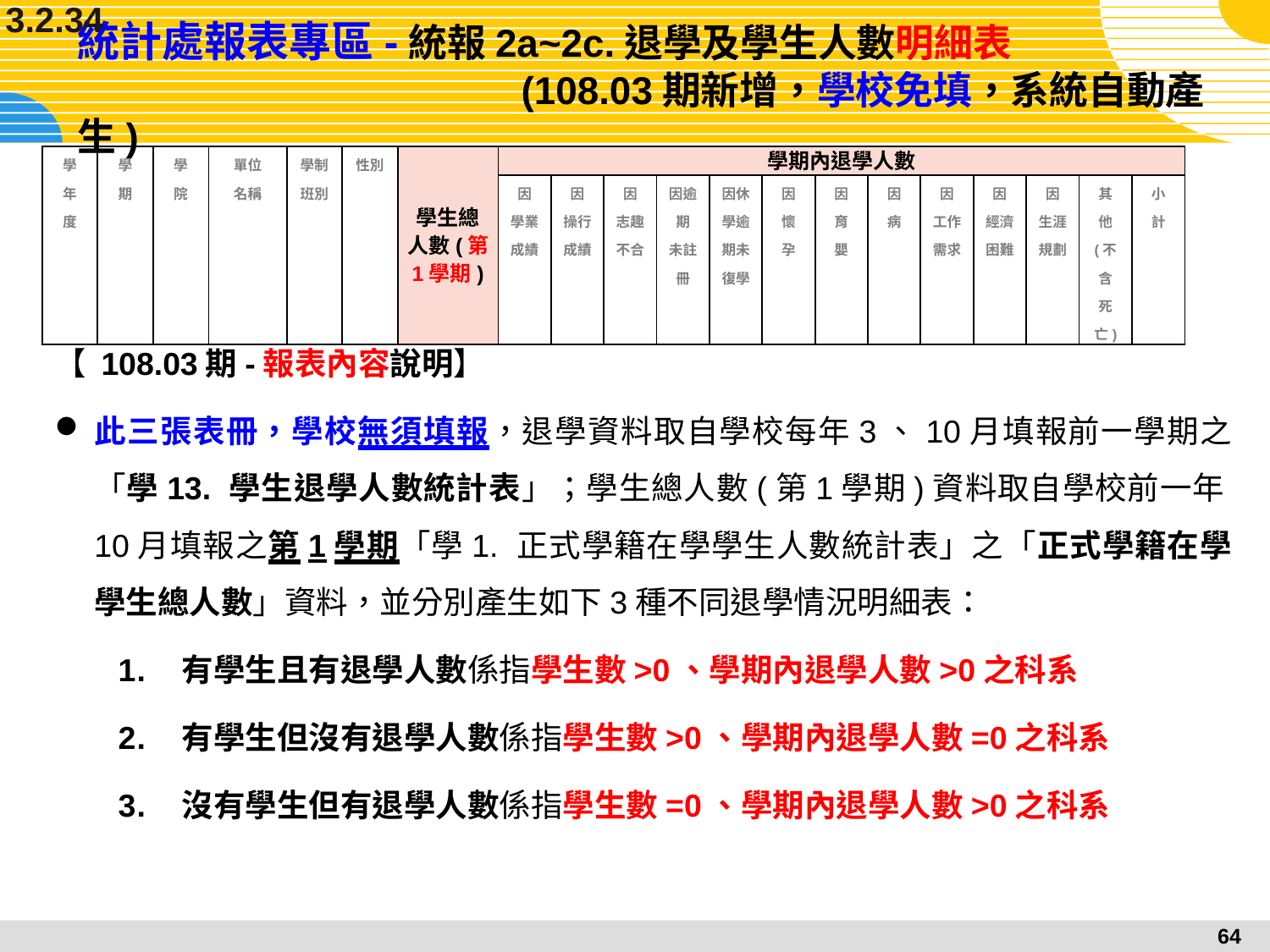

3.2.34
# 統計處報表專區-統報2a~2c.退學及學生人數明細表 (108.03期新增，學校免填，系統自動產生)
| 學 年 度 | 學 期 | 學 院 | 單位 名稱 | 學制班別 | 性別 | 學生總人數(第1學期) | 學期內退學人數 |  |  |  |  |  |  |  |  |  |  |  |  |
| --- | --- | --- | --- | --- | --- | --- | --- | --- | --- | --- | --- | --- | --- | --- | --- | --- | --- | --- | --- |
|  |  |  |  |  |  |  | 因 學業成績 | 因 操行成績 | 因 志趣不合 | 因逾期 未註冊 | 因休學逾期未復學 | 因 懷 孕 | 因 育 嬰 | 因 病 | 因 工作需求 | 因 經濟困難 | 因 生涯規劃 | 其 他 (不含 死亡) | 小 計 |
【 108.03期-報表內容說明】
此三張表冊，學校無須填報，退學資料取自學校每年3、10月填報前一學期之「學13. 學生退學人數統計表」；學生總人數(第1學期)資料取自學校前一年10月填報之第1學期「學1. 正式學籍在學學生人數統計表」之「正式學籍在學學生總人數」資料，並分別產生如下3種不同退學情況明細表：
有學生且有退學人數係指學生數>0、學期內退學人數>0之科系
有學生但沒有退學人數係指學生數>0、學期內退學人數=0之科系
沒有學生但有退學人數係指學生數=0、學期內退學人數>0之科系